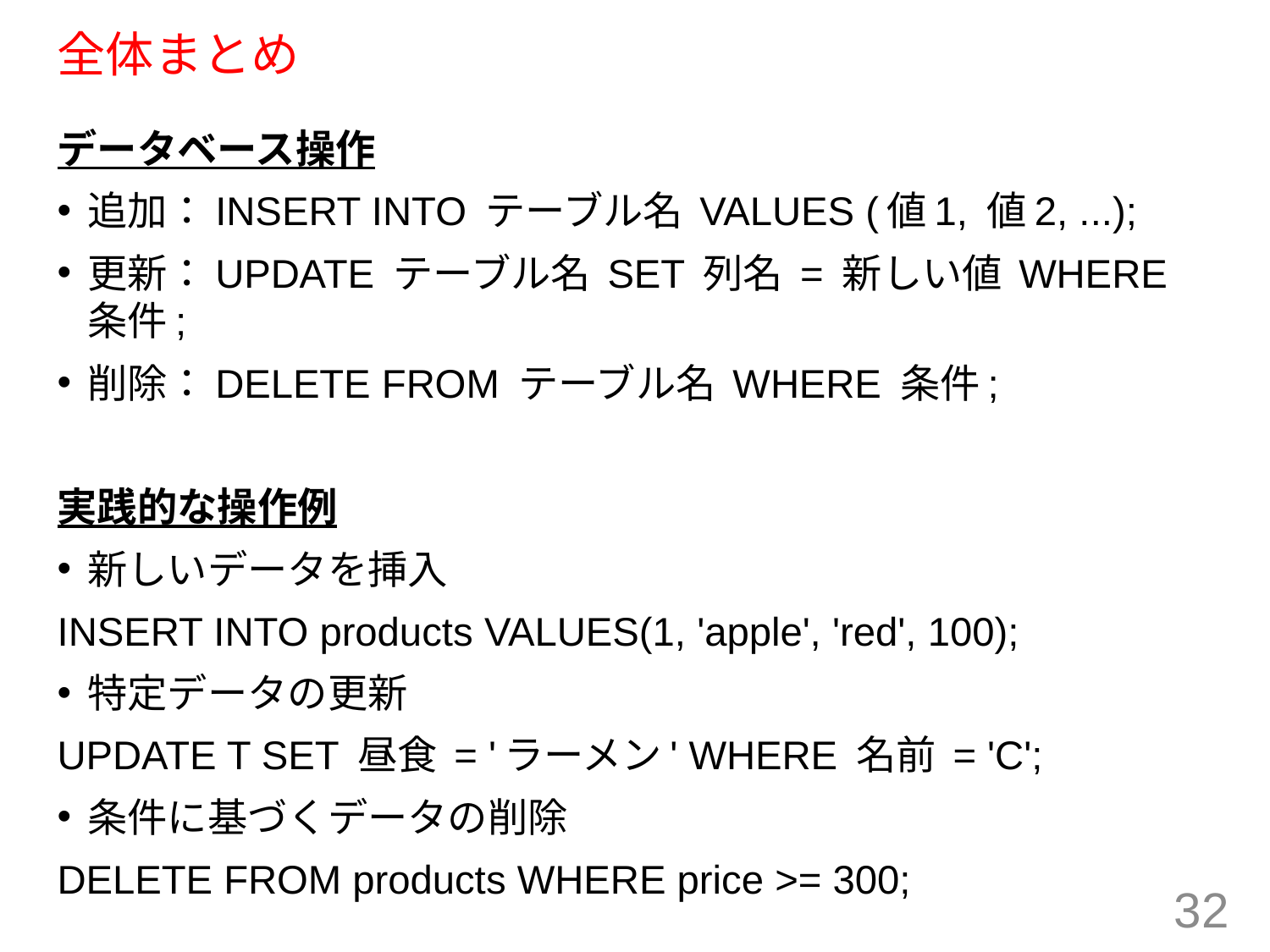

# 全体まとめ
データベース操作
追加：INSERT INTO テーブル名 VALUES (値1, 値2, ...);
更新：UPDATE テーブル名 SET 列名 = 新しい値 WHERE 条件;
削除：DELETE FROM テーブル名 WHERE 条件;

実践的な操作例
新しいデータを挿入
INSERT INTO products VALUES(1, 'apple', 'red', 100);
特定データの更新
UPDATE T SET 昼食 = 'ラーメン' WHERE 名前 = 'C';
条件に基づくデータの削除
DELETE FROM products WHERE price >= 300;
32